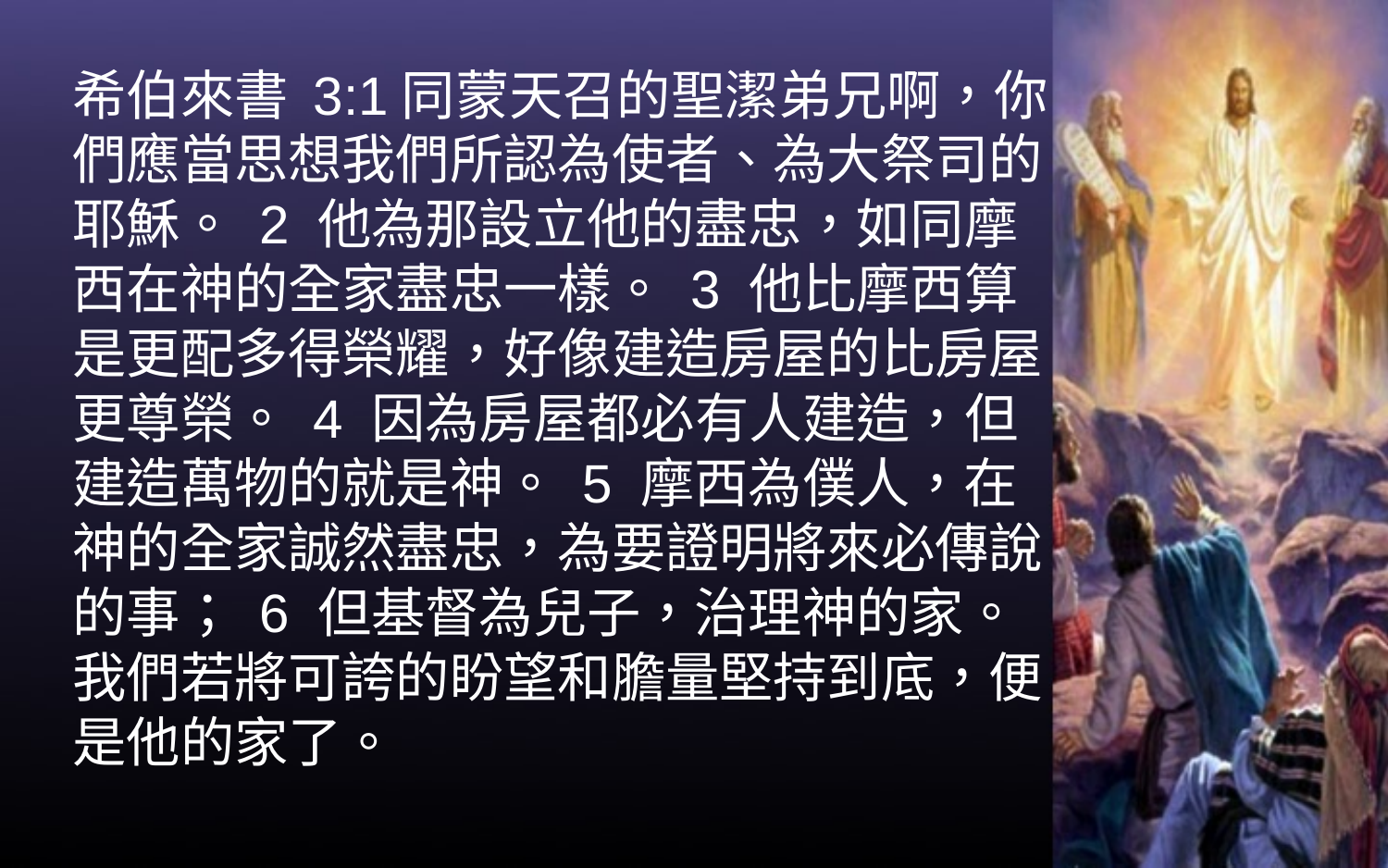

希伯來書 3:1同蒙天召的聖潔弟兄啊，你們應當思想我們所認為使者、為大祭司的耶穌。 2 他為那設立他的盡忠，如同摩西在神的全家盡忠一樣。 3 他比摩西算是更配多得榮耀，好像建造房屋的比房屋更尊榮。 4 因為房屋都必有人建造，但建造萬物的就是神。 5 摩西為僕人，在神的全家誠然盡忠，為要證明將來必傳說的事； 6 但基督為兒子，治理神的家。我們若將可誇的盼望和膽量堅持到底，便是他的家了。